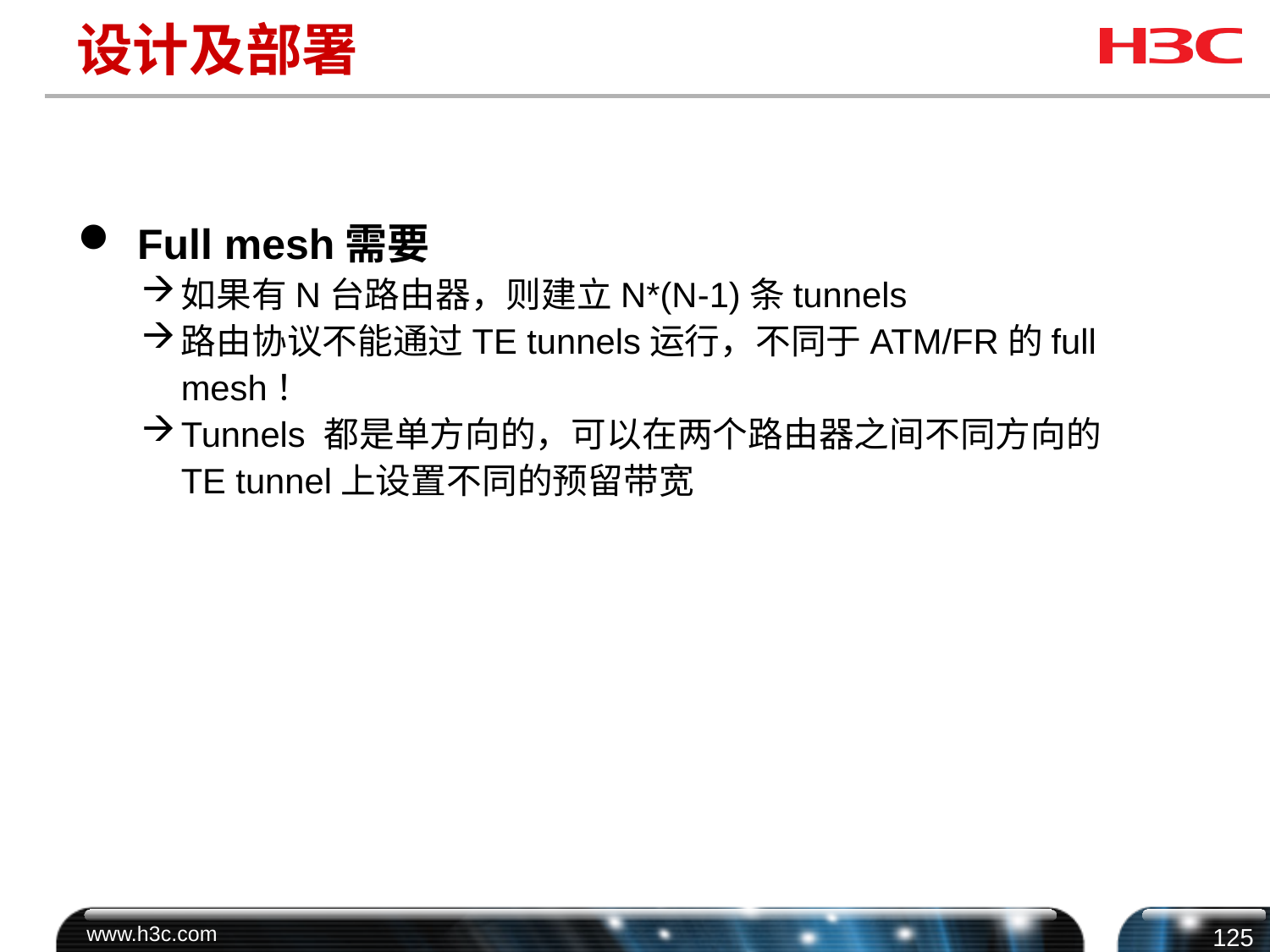

# 设计及部署
 Full mesh需要
如果有N台路由器，则建立N*(N-1)条tunnels
路由协议不能通过TE tunnels运行，不同于ATM/FR的full mesh！
Tunnels 都是单方向的，可以在两个路由器之间不同方向的TE tunnel上设置不同的预留带宽